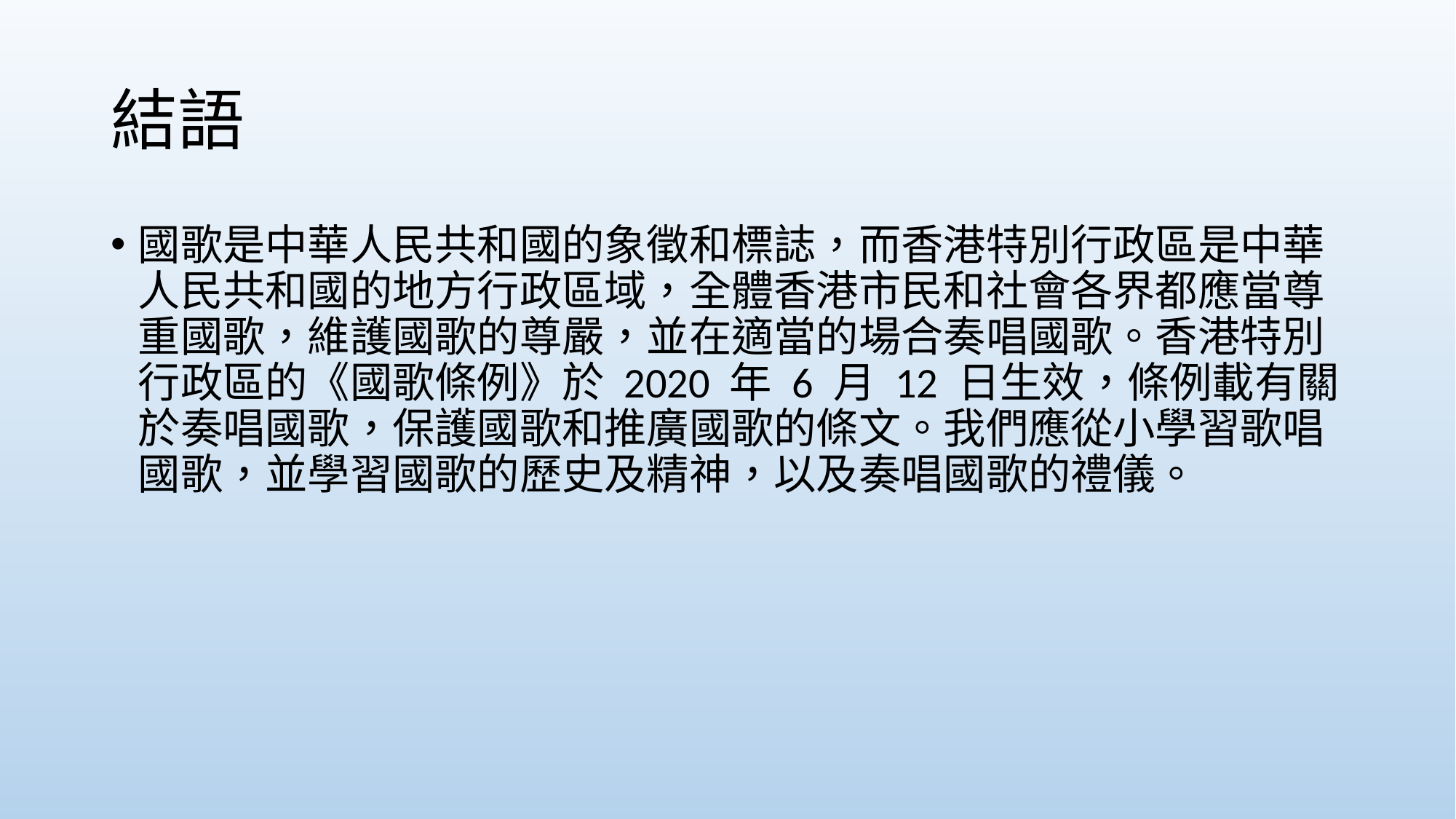

# 結語
國歌是中華人民共和國的象徵和標誌，而香港特別行政區是中華人民共和國的地方行政區域，全體香港市民和社會各界都應當尊重國歌，維護國歌的尊嚴，並在適當的場合奏唱國歌。香港特別行政區的《國歌條例》於 2020 年 6 月 12 日生效，條例載有關於奏唱國歌，保護國歌和推廣國歌的條文。我們應從小學習歌唱國歌，並學習國歌的歷史及精神，以及奏唱國歌的禮儀。